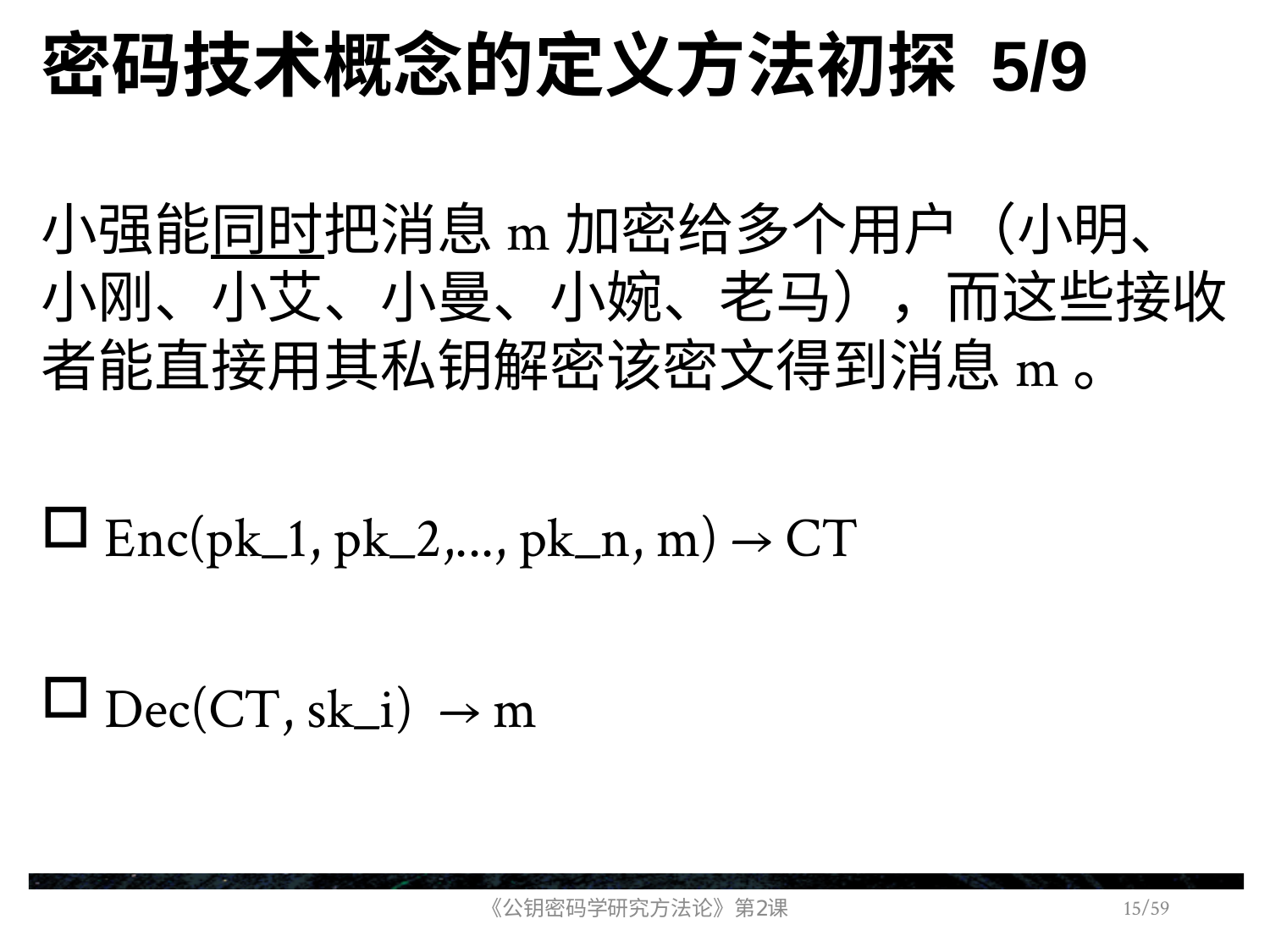

# 密码技术概念的定义方法初探 5/9
小强能同时把消息m加密给多个用户（小明、小刚、小艾、小曼、小婉、老马），而这些接收者能直接用其私钥解密该密文得到消息m。

Enc(pk_1, pk_2,..., pk_n, m) → CT

Dec(CT, sk_i)  → m
《公钥密码学研究方法论》第2课
15/59